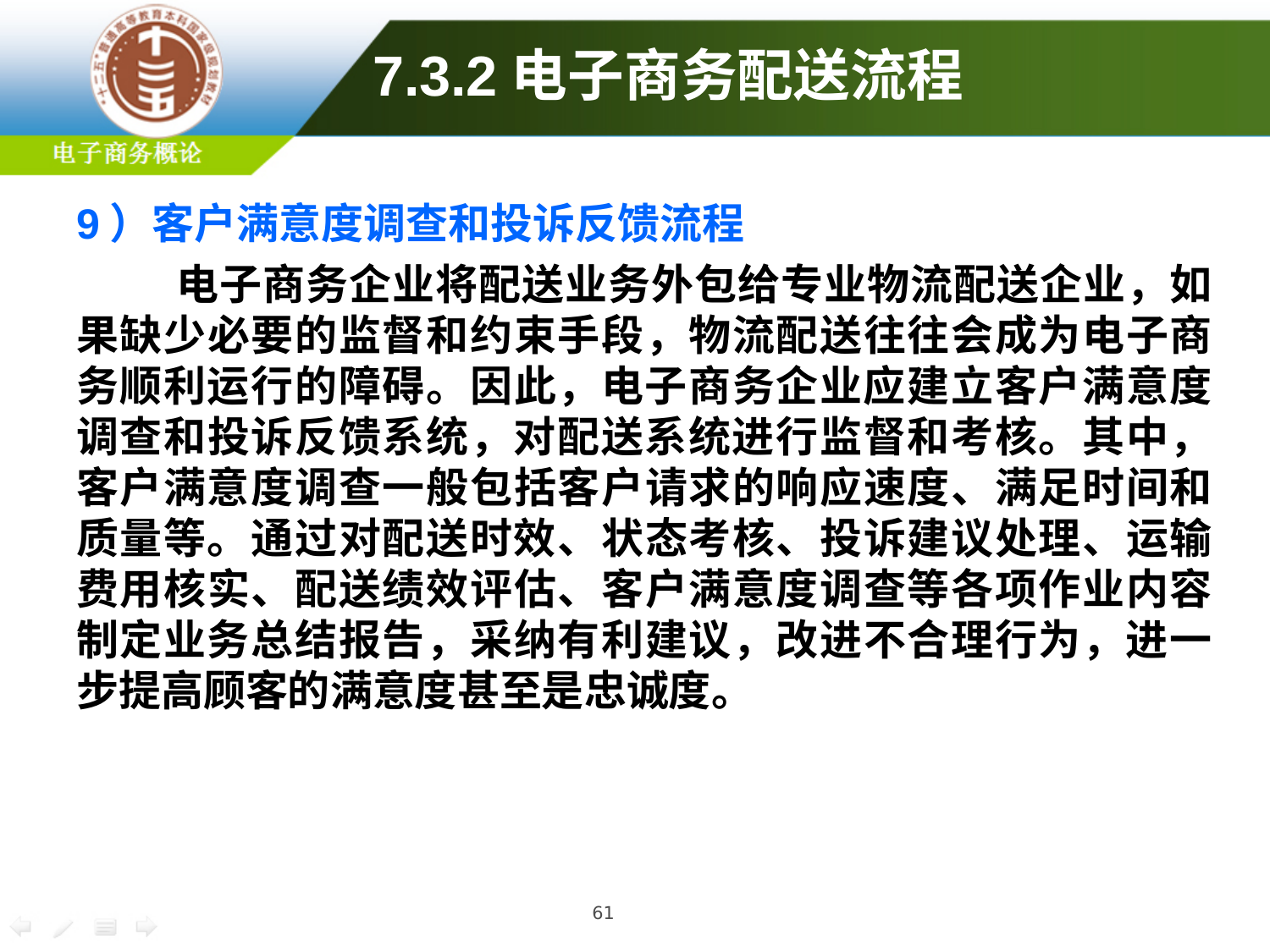

# 7.3.2电子商务配送流程
9）客户满意度调查和投诉反馈流程
电子商务企业将配送业务外包给专业物流配送企业，如果缺少必要的监督和约束手段，物流配送往往会成为电子商务顺利运行的障碍。因此，电子商务企业应建立客户满意度调查和投诉反馈系统，对配送系统进行监督和考核。其中，客户满意度调查一般包括客户请求的响应速度、满足时间和质量等。通过对配送时效、状态考核、投诉建议处理、运输费用核实、配送绩效评估、客户满意度调查等各项作业内容制定业务总结报告，采纳有利建议，改进不合理行为，进一步提高顾客的满意度甚至是忠诚度。
61